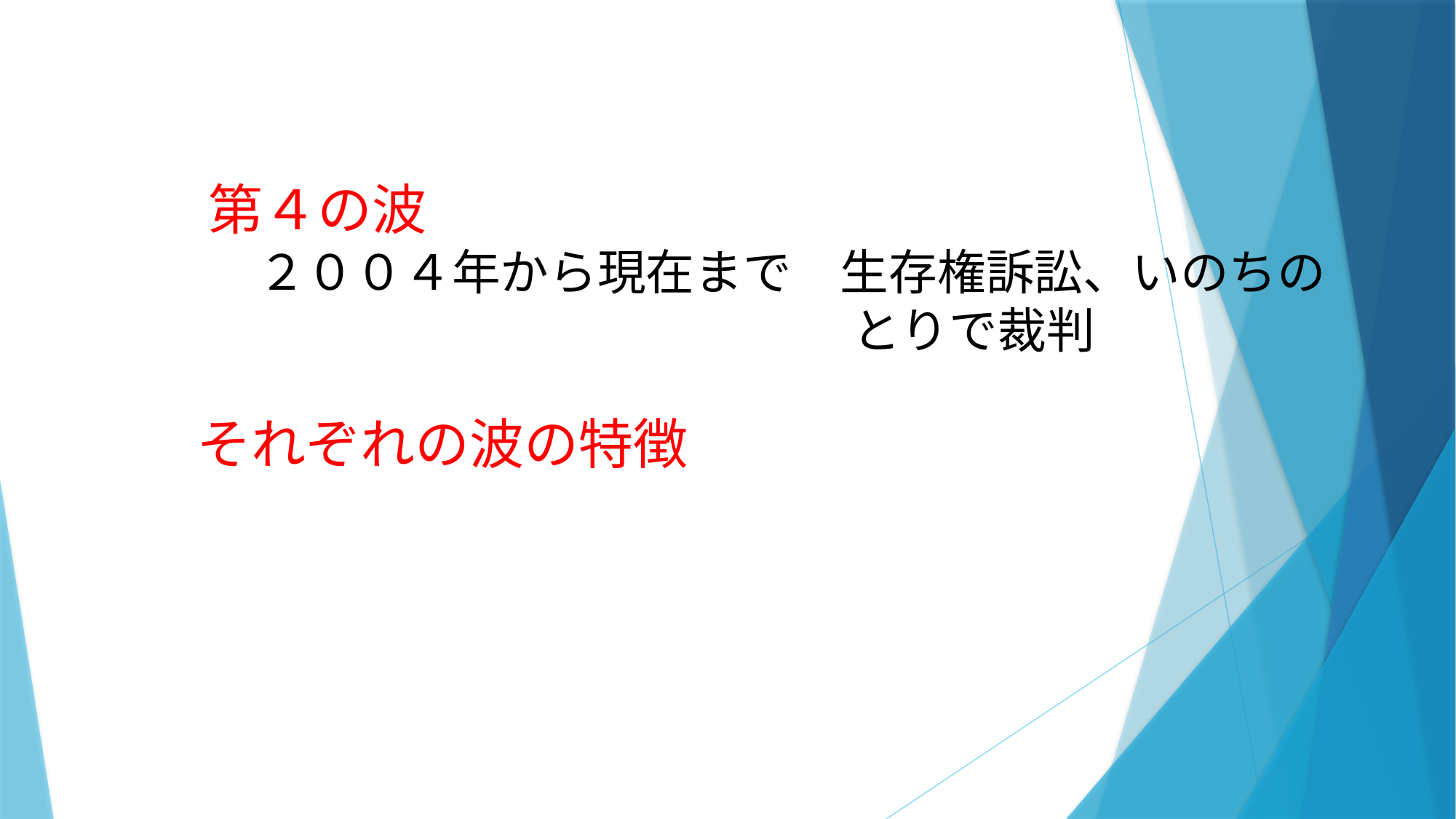

第４の波
　　　　  　２００４年から現在まで　生存権訴訟、いのちの
　　　　　　　　　　　　　　　　　とりで裁判

　　　　それぞれの波の特徴